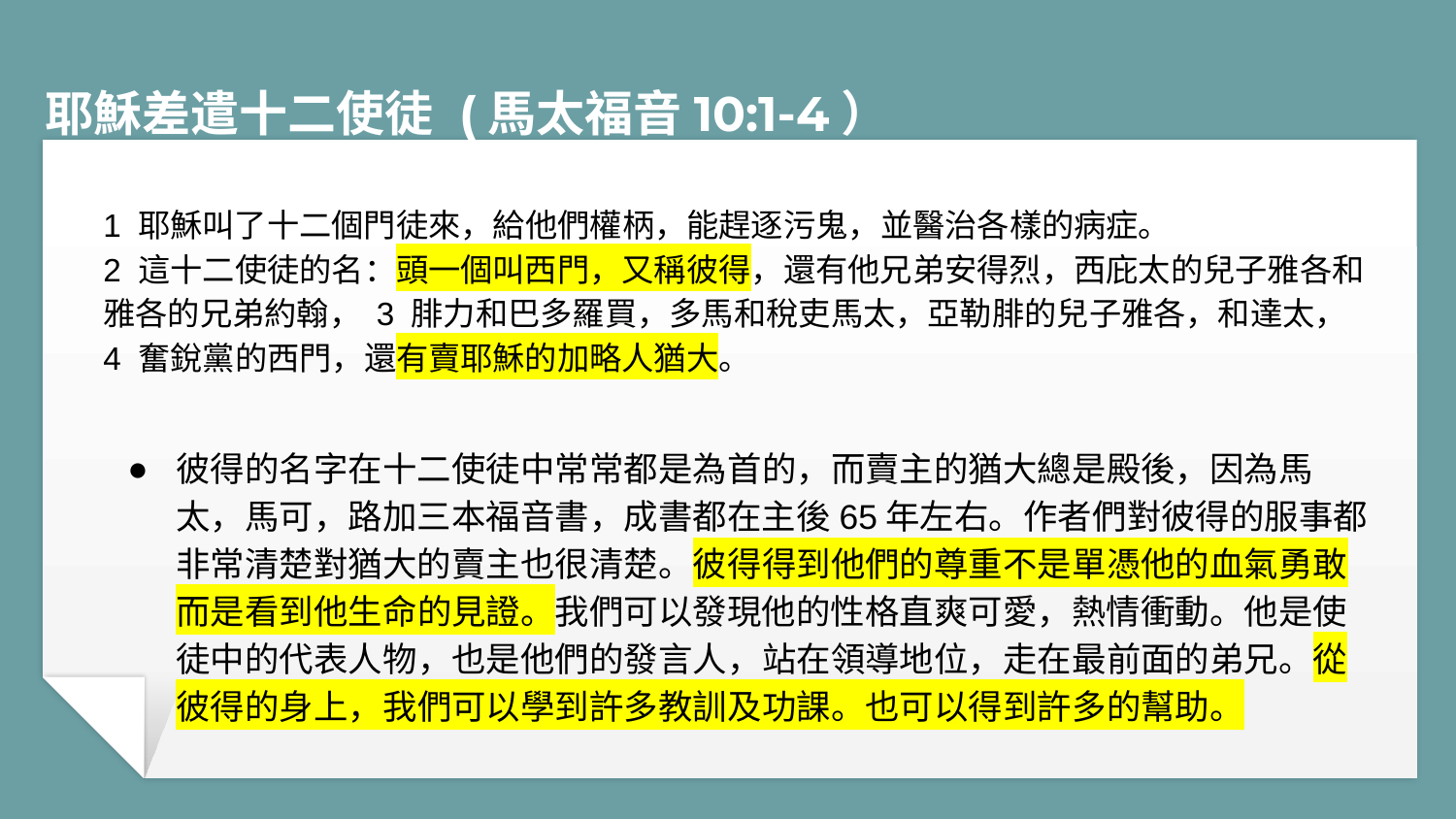

# 耶穌差遣十二使徒 (馬太福音10:1-4）
1 耶穌叫了十二個門徒來，給他們權柄，能趕逐污鬼，並醫治各樣的病症。
2 這十二使徒的名：頭一個叫西門，又稱彼得，還有他兄弟安得烈，西庇太的兒子雅各和雅各的兄弟約翰， 3 腓力和巴多羅買，多馬和稅吏馬太，亞勒腓的兒子雅各，和達太， 4 奮銳黨的西門，還有賣耶穌的加略人猶大。

彼得的名字在十二使徒中常常都是為首的，而賣主的猶大總是殿後，因為馬太，馬可，路加三本福音書，成書都在主後65年左右。作者們對彼得的服事都非常清楚對猶大的賣主也很清楚。彼得得到他們的尊重不是單憑他的血氣勇敢而是看到他生命的見證。我們可以發現他的性格直爽可愛，熱情衝動。他是使徒中的代表人物，也是他們的發言人，站在領導地位，走在最前面的弟兄。從彼得的身上，我們可以學到許多教訓及功課。也可以得到許多的幫助。